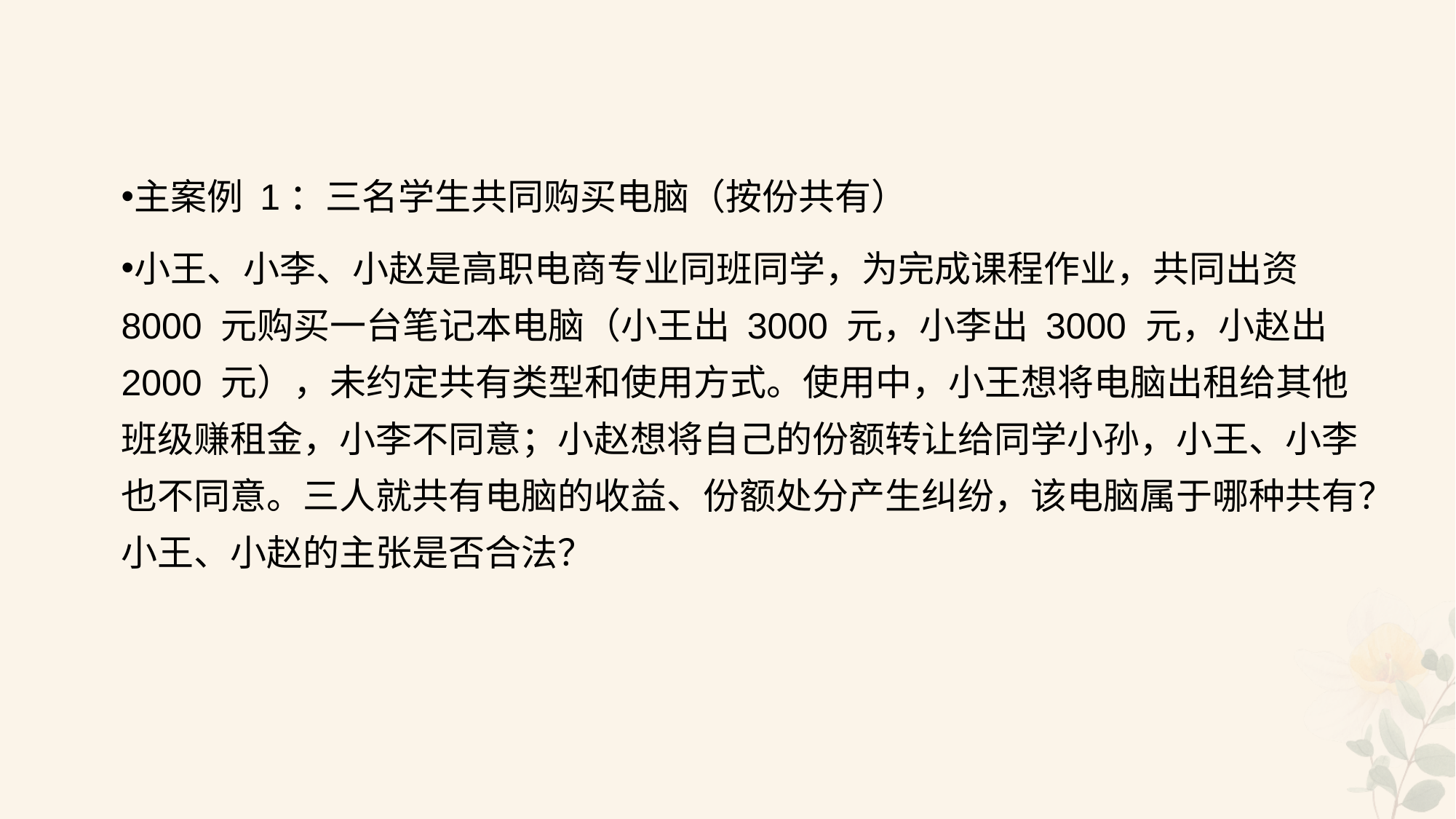

#
主案例 1：三名学生共同购买电脑（按份共有）
小王、小李、小赵是高职电商专业同班同学，为完成课程作业，共同出资 8000 元购买一台笔记本电脑（小王出 3000 元，小李出 3000 元，小赵出 2000 元），未约定共有类型和使用方式。使用中，小王想将电脑出租给其他班级赚租金，小李不同意；小赵想将自己的份额转让给同学小孙，小王、小李也不同意。三人就共有电脑的收益、份额处分产生纠纷，该电脑属于哪种共有？小王、小赵的主张是否合法？